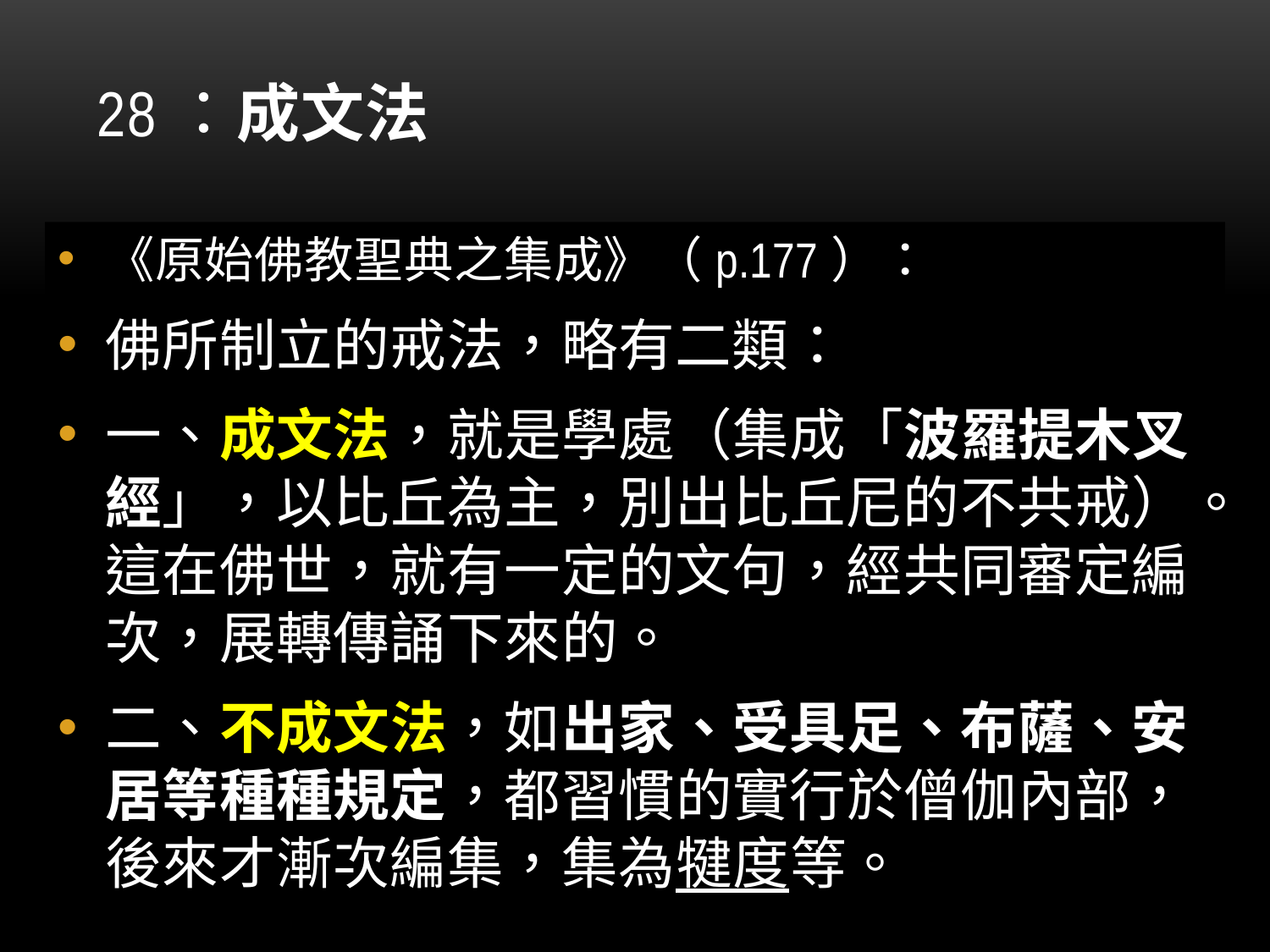

# 28：成文法
《原始佛教聖典之集成》（p.177）：
佛所制立的戒法，略有二類：
一、成文法，就是學處（集成「波羅提木叉經」，以比丘為主，別出比丘尼的不共戒）。這在佛世，就有一定的文句，經共同審定編次，展轉傳誦下來的。
二、不成文法，如出家、受具足、布薩、安居等種種規定，都習慣的實行於僧伽內部，後來才漸次編集，集為犍度等。